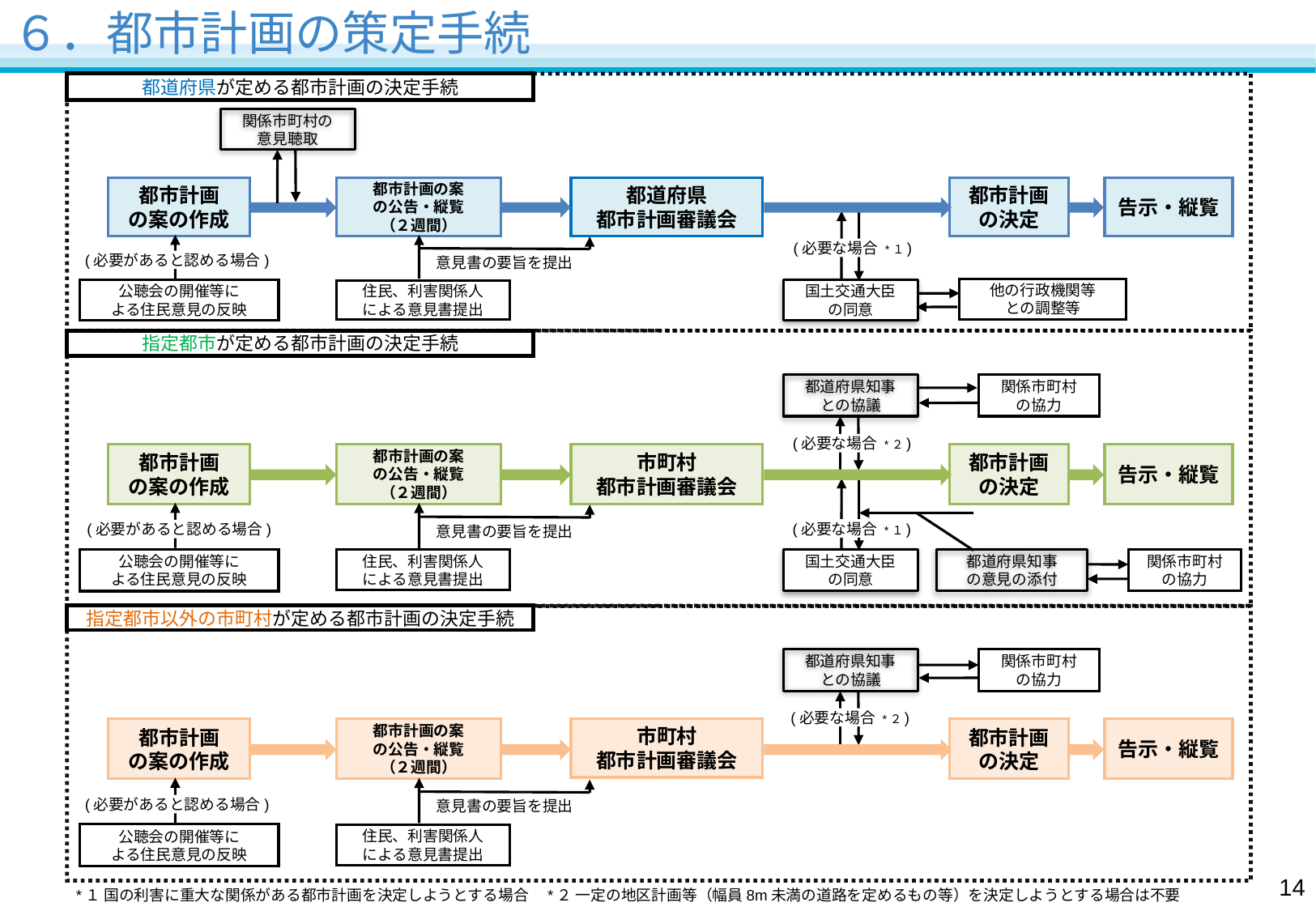

# ６．都市計画の策定手続
都道府県が定める都市計画の決定手続

関係市町村の
意見聴取

都市計画
の案の作成
都市計画の案
の公告・縦覧
（２週間）
都道府県
都市計画審議会
都市計画
の決定
告示・縦覧

(必要な場合 *１)
意見書の要旨を提出
(必要があると認める場合)
他の行政機関等
との調整等
公聴会の開催等に
よる住民意見の反映
国土交通大臣
の同意
住民、利害関係人
による意見書提出

指定都市が定める都市計画の決定手続

都道府県知事
との協議
関係市町村
の協力

(必要な場合 *２)
都市計画
の案の作成
都市計画の案
の公告・縦覧
（２週間）
市町村
都市計画審議会
都市計画
の決定
告示・縦覧

意見書の要旨を提出
(必要な場合 *１)
(必要があると認める場合)
公聴会の開催等に
よる住民意見の反映
関係市町村
の協力
国土交通大臣
の同意
都道府県知事
の意見の添付
住民、利害関係人
による意見書提出

指定都市以外の市町村が定める都市計画の決定手続

関係市町村
の協力
都道府県知事
との協議

(必要な場合 *２)
都市計画
の案の作成
都市計画の案
の公告・縦覧
（２週間）
市町村
都市計画審議会
都市計画
の決定
告示・縦覧

意見書の要旨を提出
(必要があると認める場合)
公聴会の開催等に
よる住民意見の反映
住民、利害関係人
による意見書提出
14
*１ 国の利害に重大な関係がある都市計画を決定しようとする場合　*２ 一定の地区計画等（幅員8m未満の道路を定めるもの等）を決定しようとする場合は不要